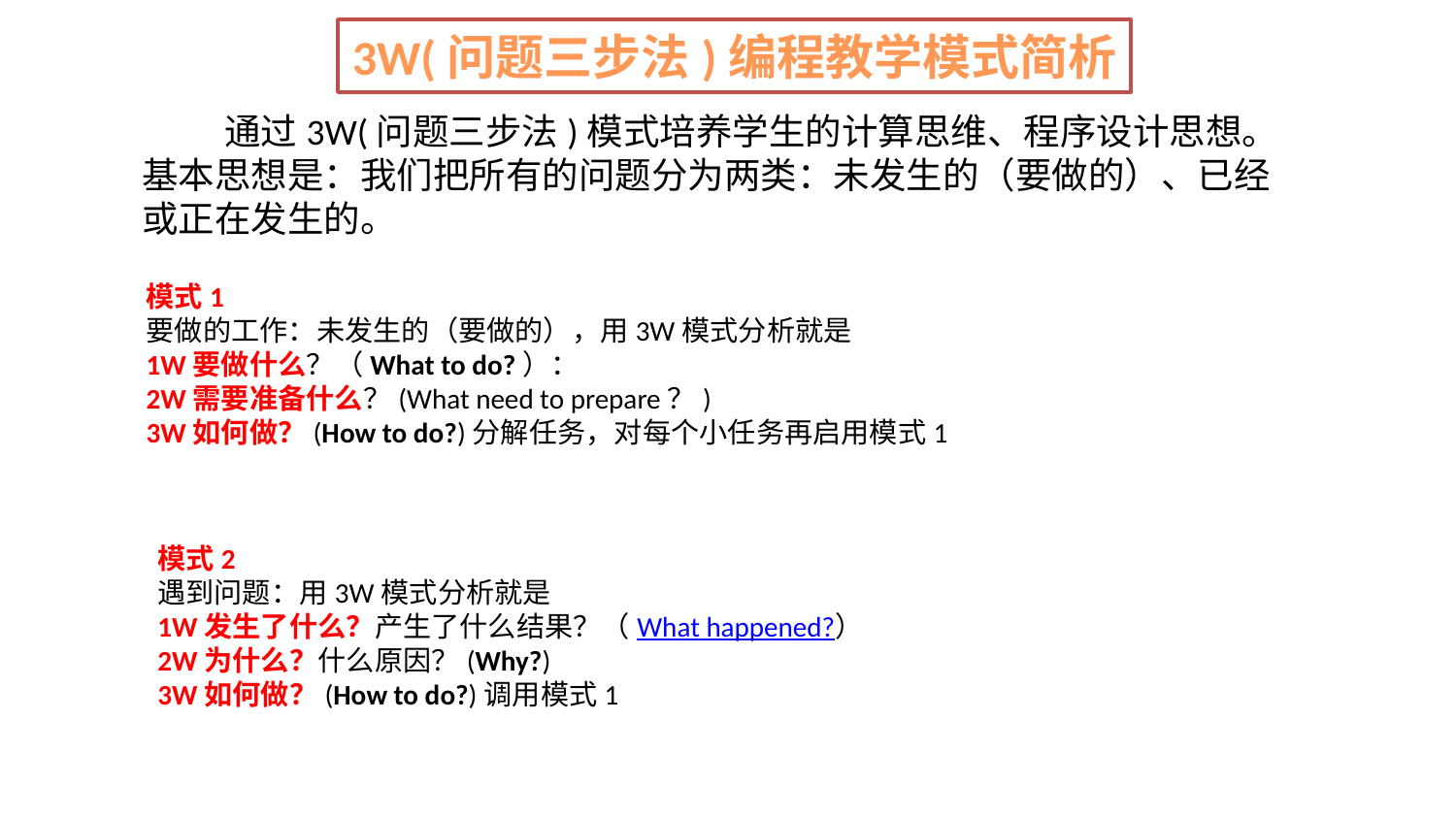

3W(问题三步法)编程教学模式简析
         通过3W(问题三步法)模式培养学生的计算思维、程序设计思想。基本思想是：我们把所有的问题分为两类：未发生的（要做的）、已经或正在发生的。
模式1
要做的工作：未发生的（要做的），用3W模式分析就是
1W要做什么？（What to do?）：
2W需要准备什么？(What need to prepare？)
3W如何做？(How to do?)分解任务，对每个小任务再启用模式1
模式2
遇到问题：用3W模式分析就是
1W发生了什么？产生了什么结果？（What happened?）
2W为什么？什么原因？(Why?)
3W如何做？(How to do?)调用模式1